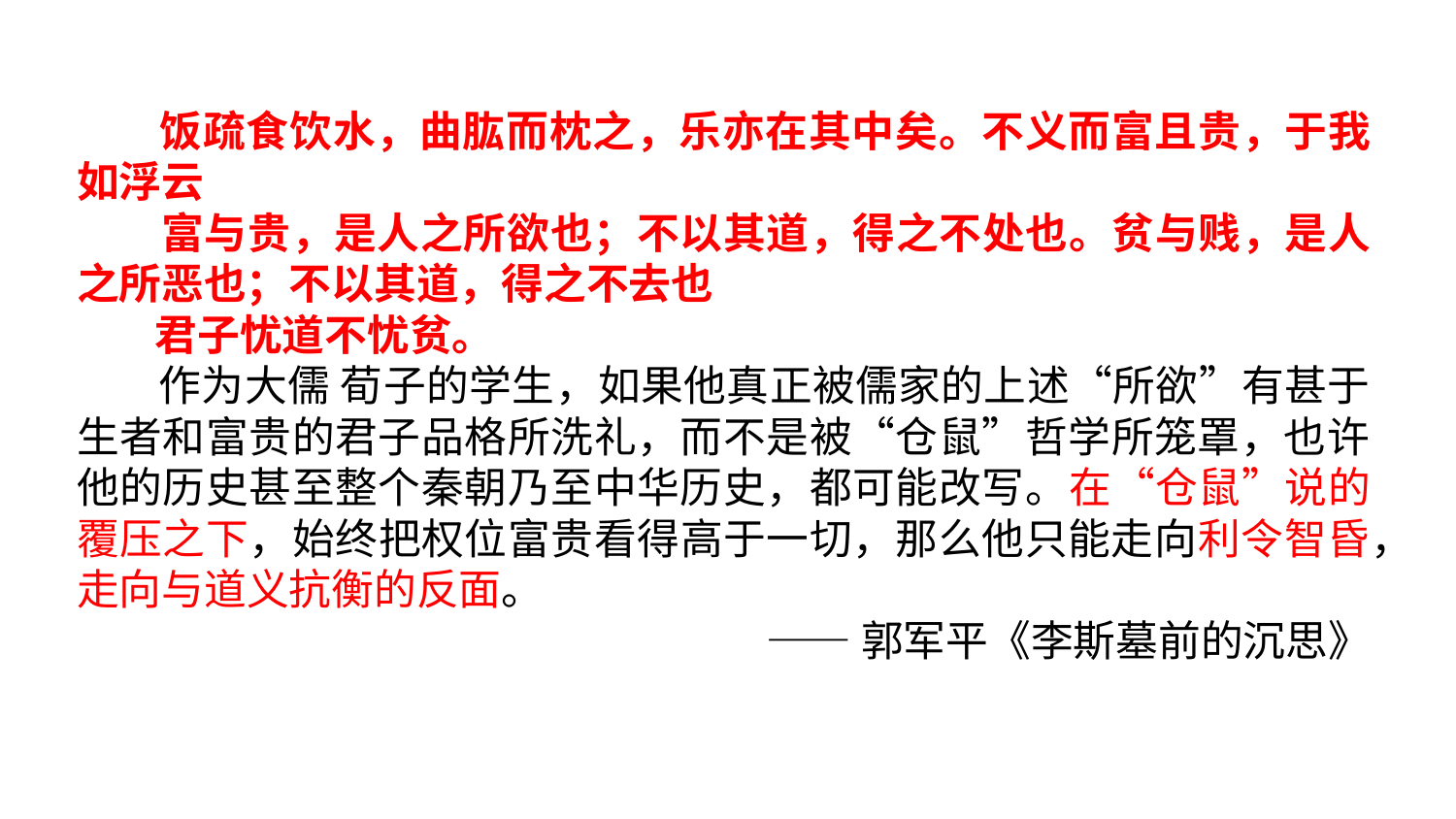

饭疏食饮水，曲肱而枕之，乐亦在其中矣。不义而富且贵，于我如浮云
       富与贵，是人之所欲也；不以其道，得之不处也。贫与贱，是人之所恶也；不以其道，得之不去也
       君子忧道不忧贫。
       作为大儒 荀子的学生，如果他真正被儒家的上述“所欲”有甚于生者和富贵的君子品格所洗礼，而不是被“仓鼠”哲学所笼罩，也许他的历史甚至整个秦朝乃至中华历史，都可能改写。在“仓鼠”说的覆压之下，始终把权位富贵看得高于一切，那么他只能走向利令智昏，走向与道义抗衡的反面。
——郭军平《李斯墓前的沉思》